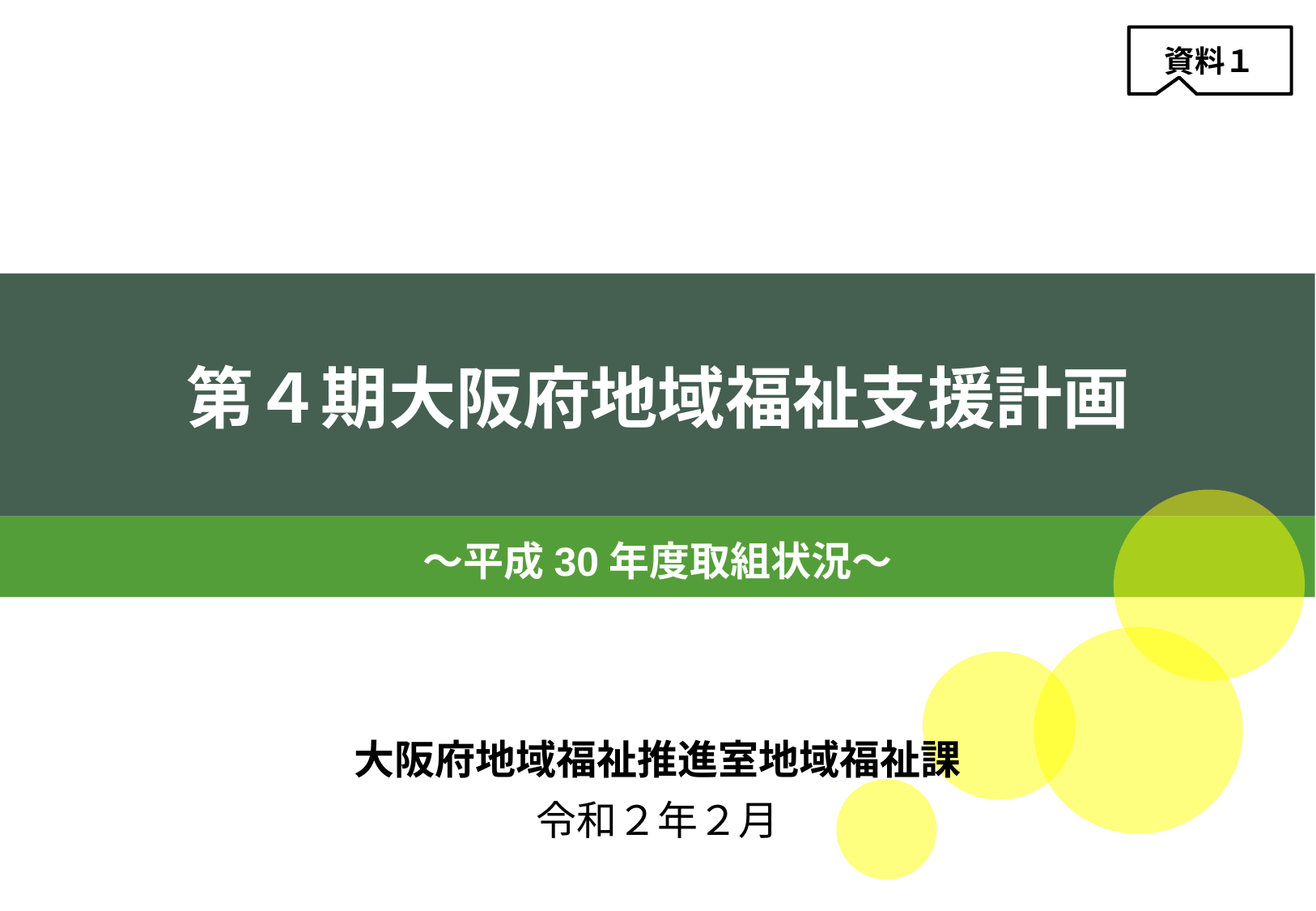

資料１
# 第４期大阪府地域福祉支援計画

～平成30年度取組状況～

大阪府地域福祉推進室地域福祉課
令和２年２月